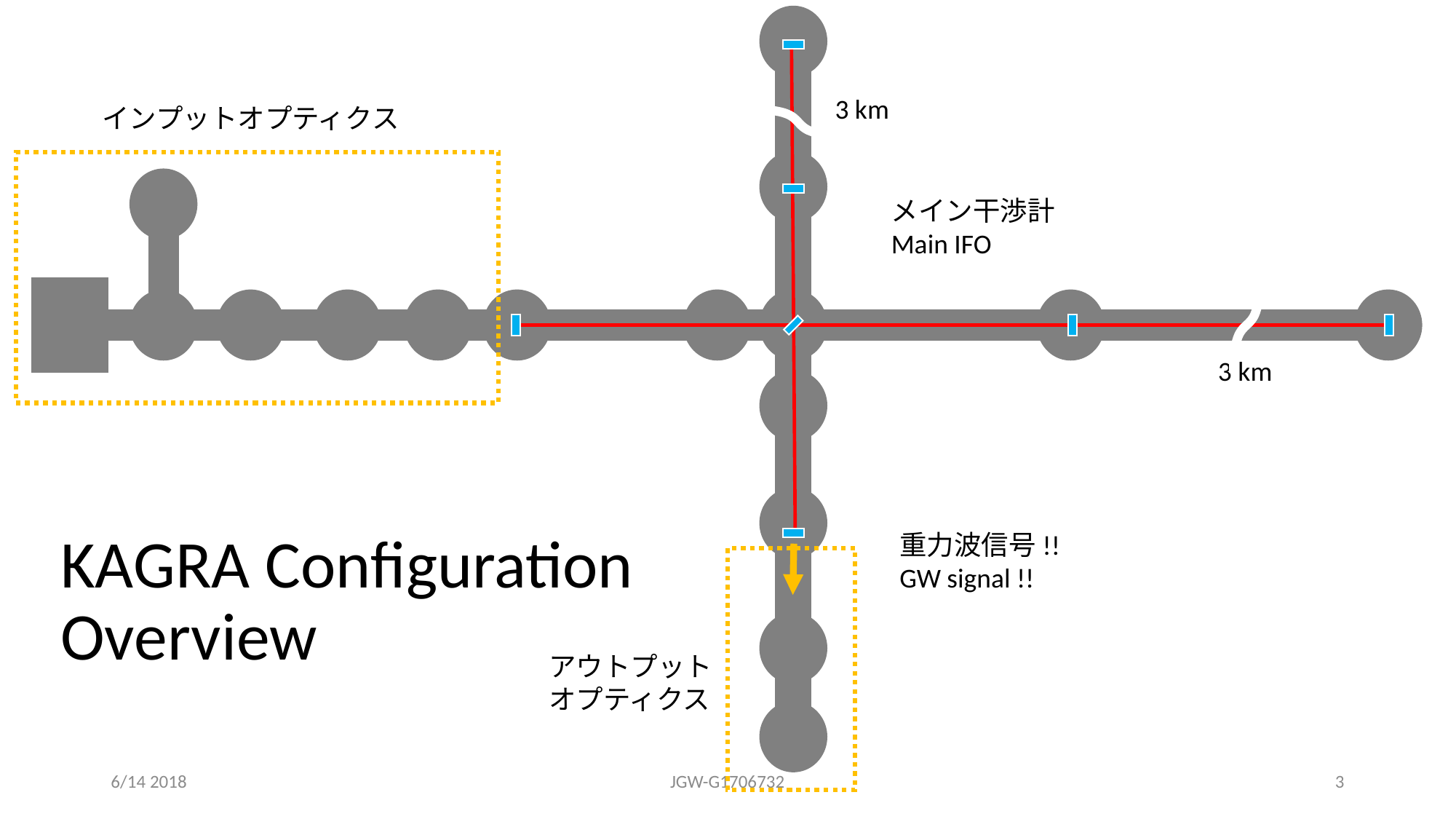

3 km
インプットオプティクス

メイン干渉計
Main IFO

3 km

重力波信号!!
GW signal !!
# KAGRA Configuration Overview

アウトプット
オプティクス

6/14 2018
JGW-G1706732
3